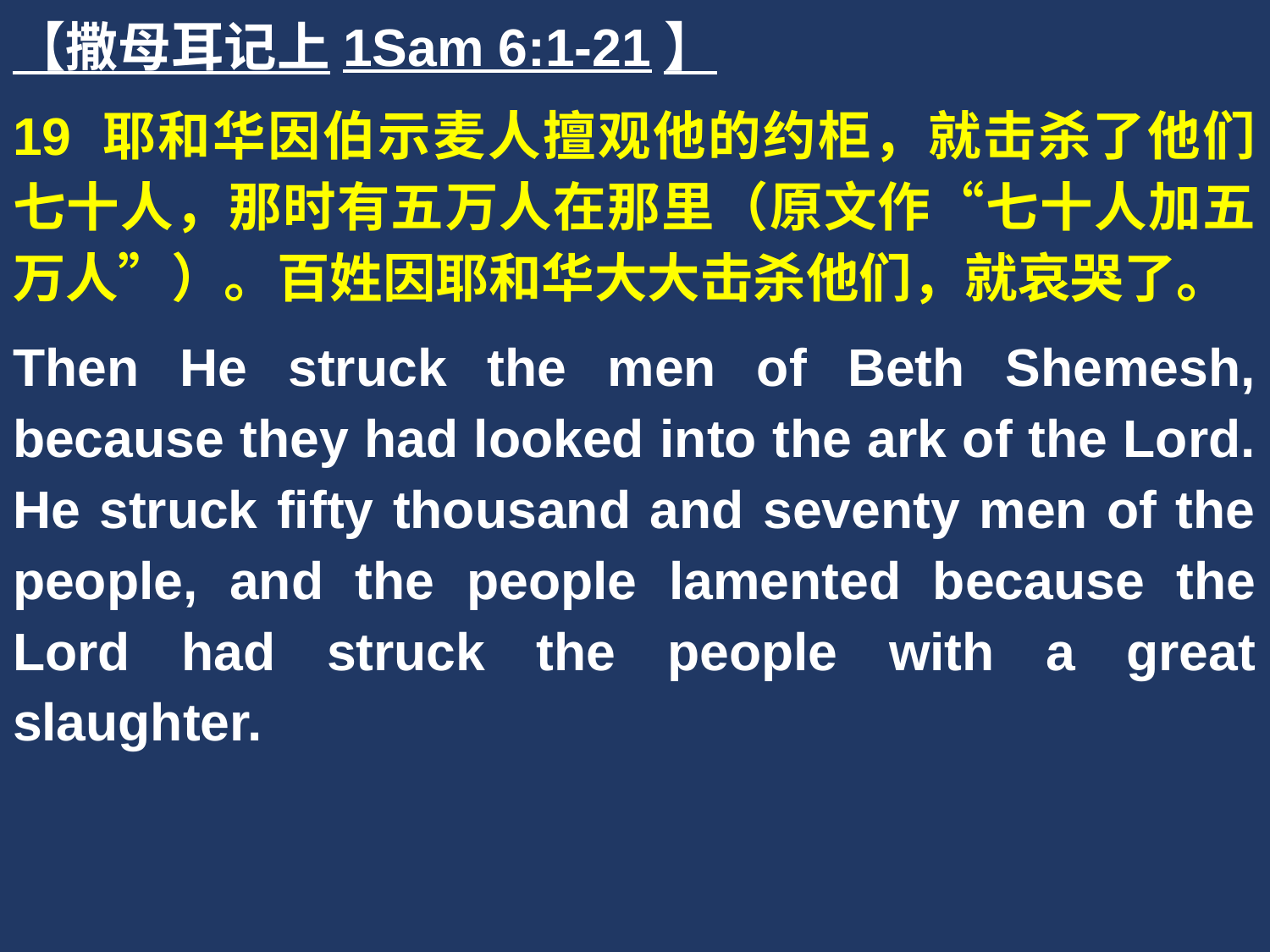

【撒母耳记上1Sam 6:1-21】
19 耶和华因伯示麦人擅观他的约柜，就击杀了他们七十人，那时有五万人在那里（原文作“七十人加五万人”）。百姓因耶和华大大击杀他们，就哀哭了。
Then He struck the men of Beth Shemesh, because they had looked into the ark of the Lord. He struck fifty thousand and seventy men of the people, and the people lamented because the Lord had struck the people with a great slaughter.